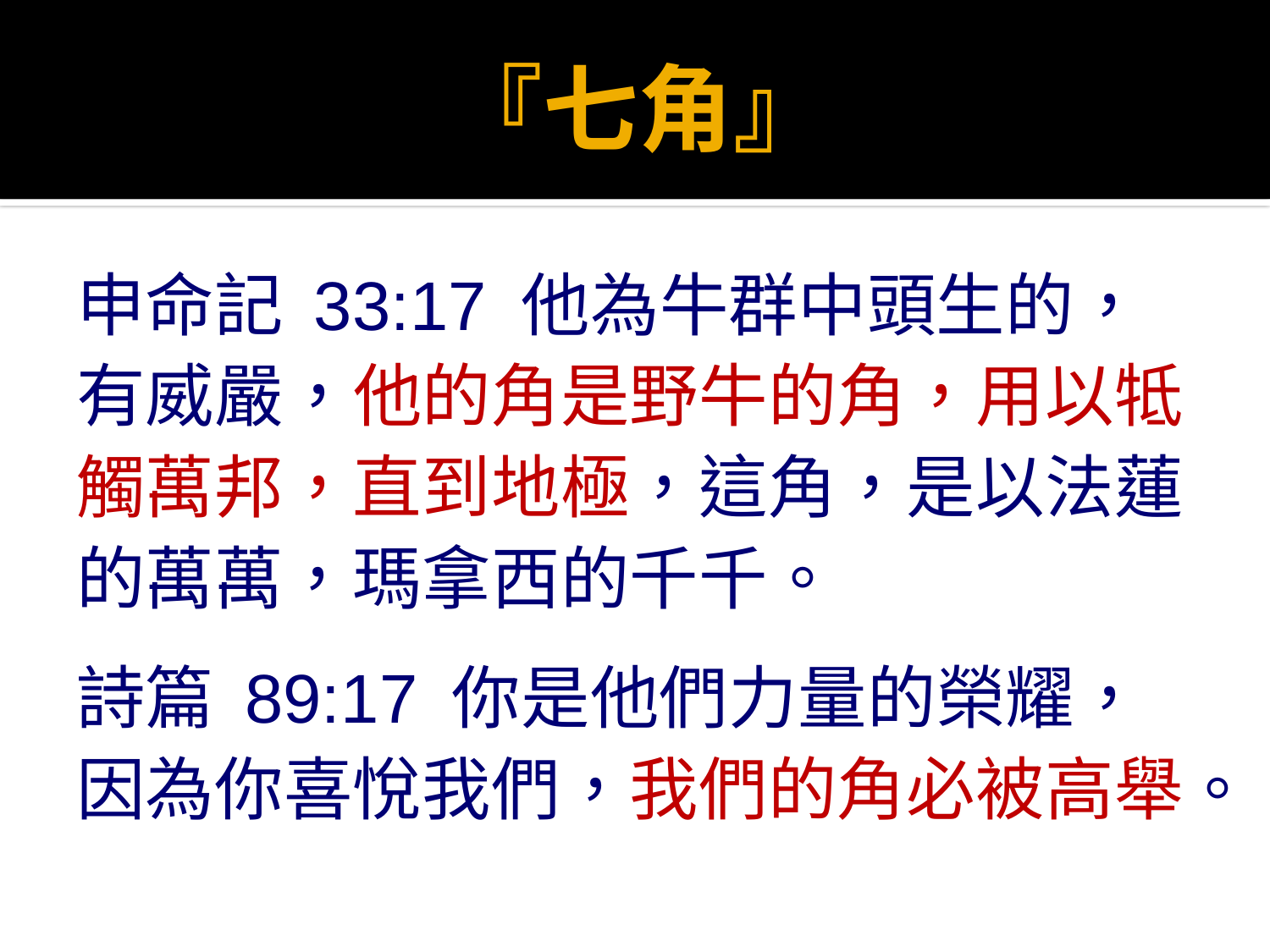

# 『七角』
申命記 33:17 他為牛群中頭生的，有威嚴，他的角是野牛的角，用以牴觸萬邦，直到地極，這角，是以法蓮的萬萬，瑪拿西的千千。
詩篇 89:17 你是他們力量的榮耀，因為你喜悅我們，我們的角必被高舉。